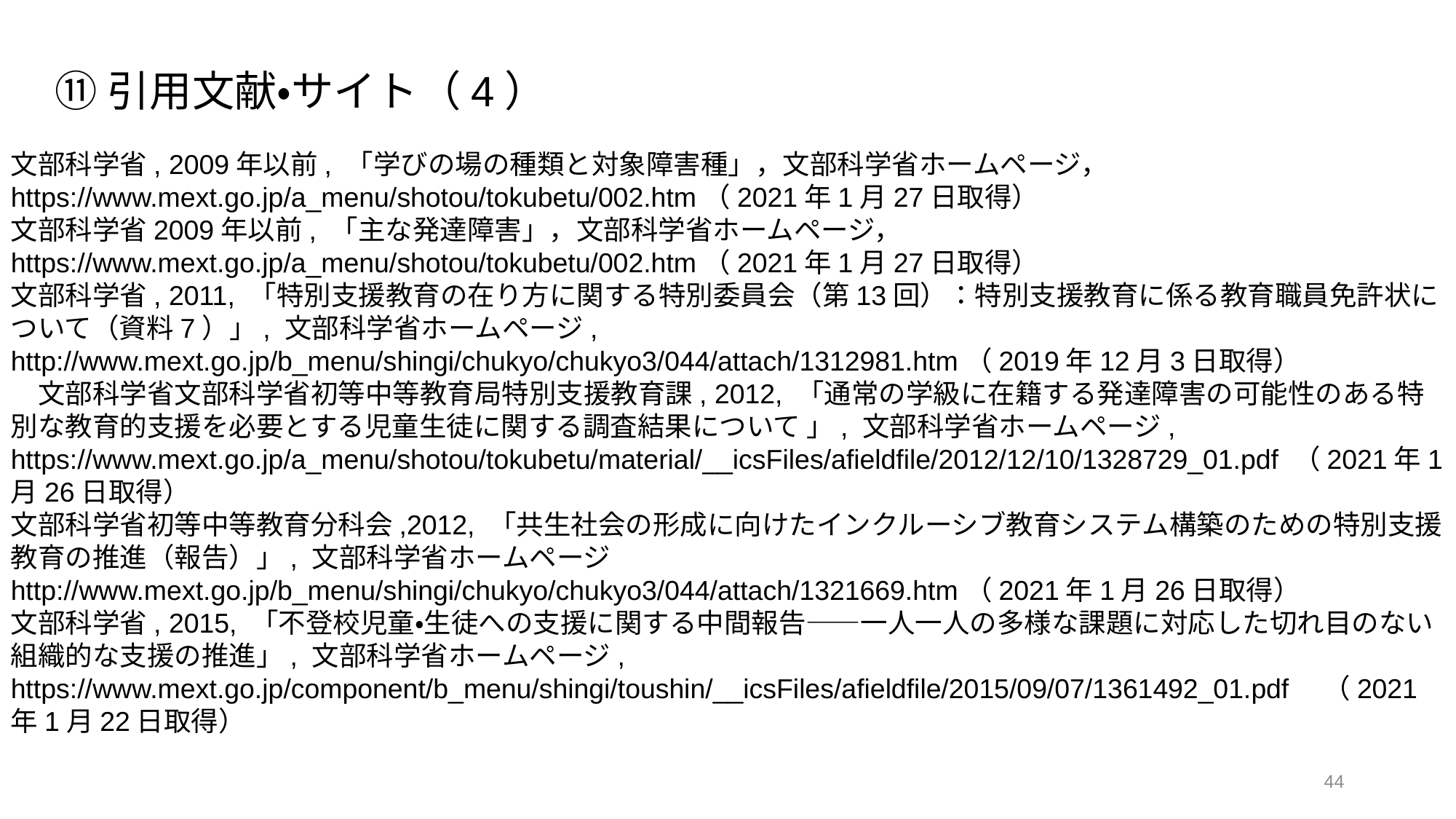

# ⑪引用文献・サイト（4）
文部科学省, 2009年以前, 「学びの場の種類と対象障害種」，文部科学省ホームページ，
https://www.mext.go.jp/a_menu/shotou/tokubetu/002.htm（2021年1月27日取得）
文部科学省2009年以前, 「主な発達障害」，文部科学省ホームページ，
https://www.mext.go.jp/a_menu/shotou/tokubetu/002.htm（2021年1月27日取得）
文部科学省, 2011, 「特別支援教育の在り方に関する特別委員会（第13回）：特別支援教育に係る教育職員免許状について（資料7）」, 文部科学省ホームページ,
http://www.mext.go.jp/b_menu/shingi/chukyo/chukyo3/044/attach/1312981.htm（2019年12月3日取得）
　文部科学省文部科学省初等中等教育局特別支援教育課, 2012, 「通常の学級に在籍する発達障害の可能性のある特別な教育的支援を必要とする児童生徒に関する調査結果について 」, 文部科学省ホームページ,
https://www.mext.go.jp/a_menu/shotou/tokubetu/material/__icsFiles/afieldfile/2012/12/10/1328729_01.pdf （2021年1月26日取得）
文部科学省初等中等教育分科会,2012, 「共生社会の形成に向けたインクルーシブ教育システム構築のための特別支援教育の推進（報告）」, 文部科学省ホームページ
http://www.mext.go.jp/b_menu/shingi/chukyo/chukyo3/044/attach/1321669.htm（2021年1月26日取得）
文部科学省, 2015, 「不登校児童・生徒への支援に関する中間報告――一人一人の多様な課題に対応した切れ目のない組織的な支援の推進」, 文部科学省ホームページ,
https://www.mext.go.jp/component/b_menu/shingi/toushin/__icsFiles/afieldfile/2015/09/07/1361492_01.pdf　（2021年1月22日取得）
44